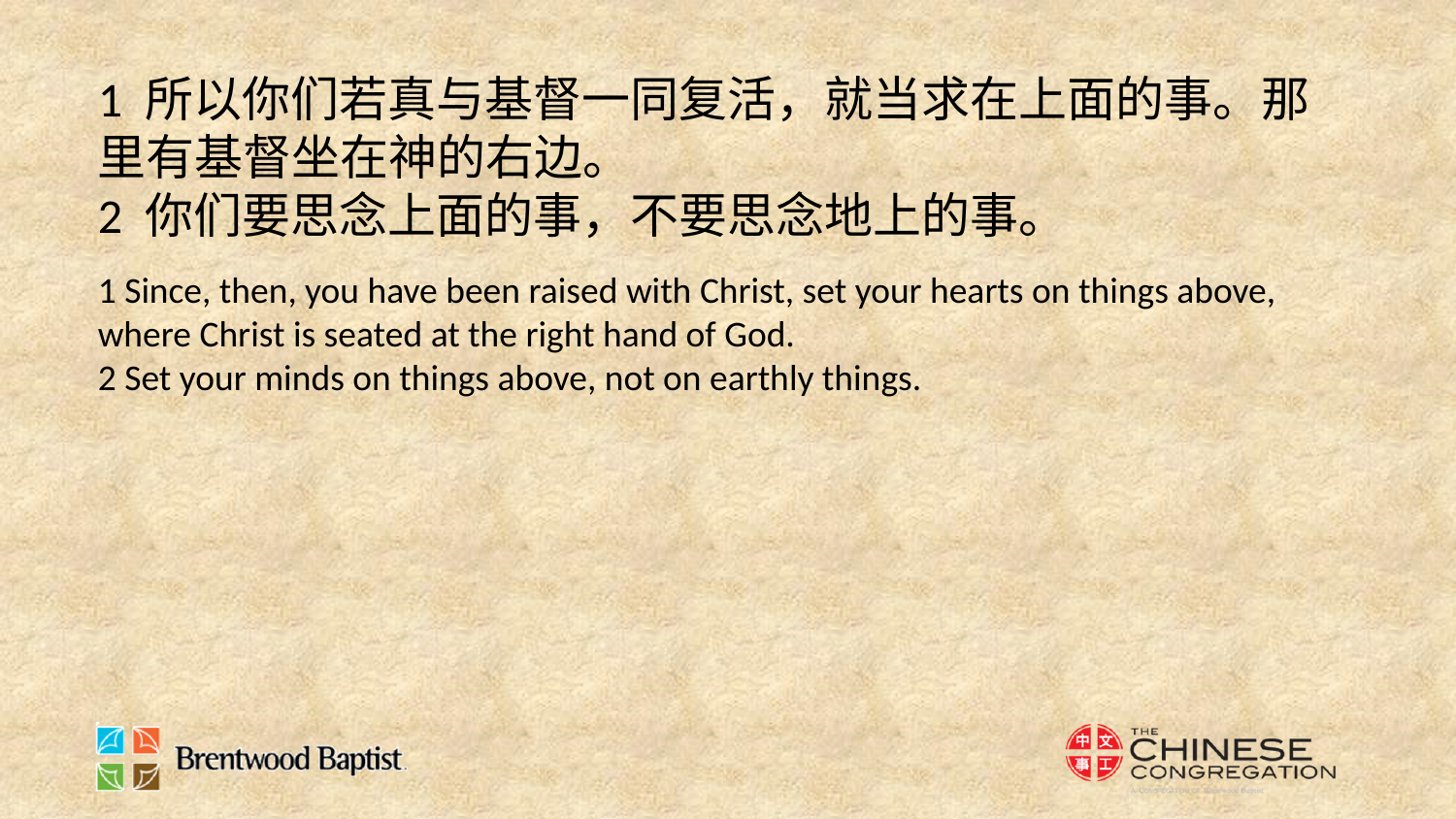

1 所以你们若真与基督一同复活，就当求在上面的事。那里有基督坐在神的右边。
2 你们要思念上面的事，不要思念地上的事。

1 Since, then, you have been raised with Christ, set your hearts on things above, where Christ is seated at the right hand of God.
2 Set your minds on things above, not on earthly things.